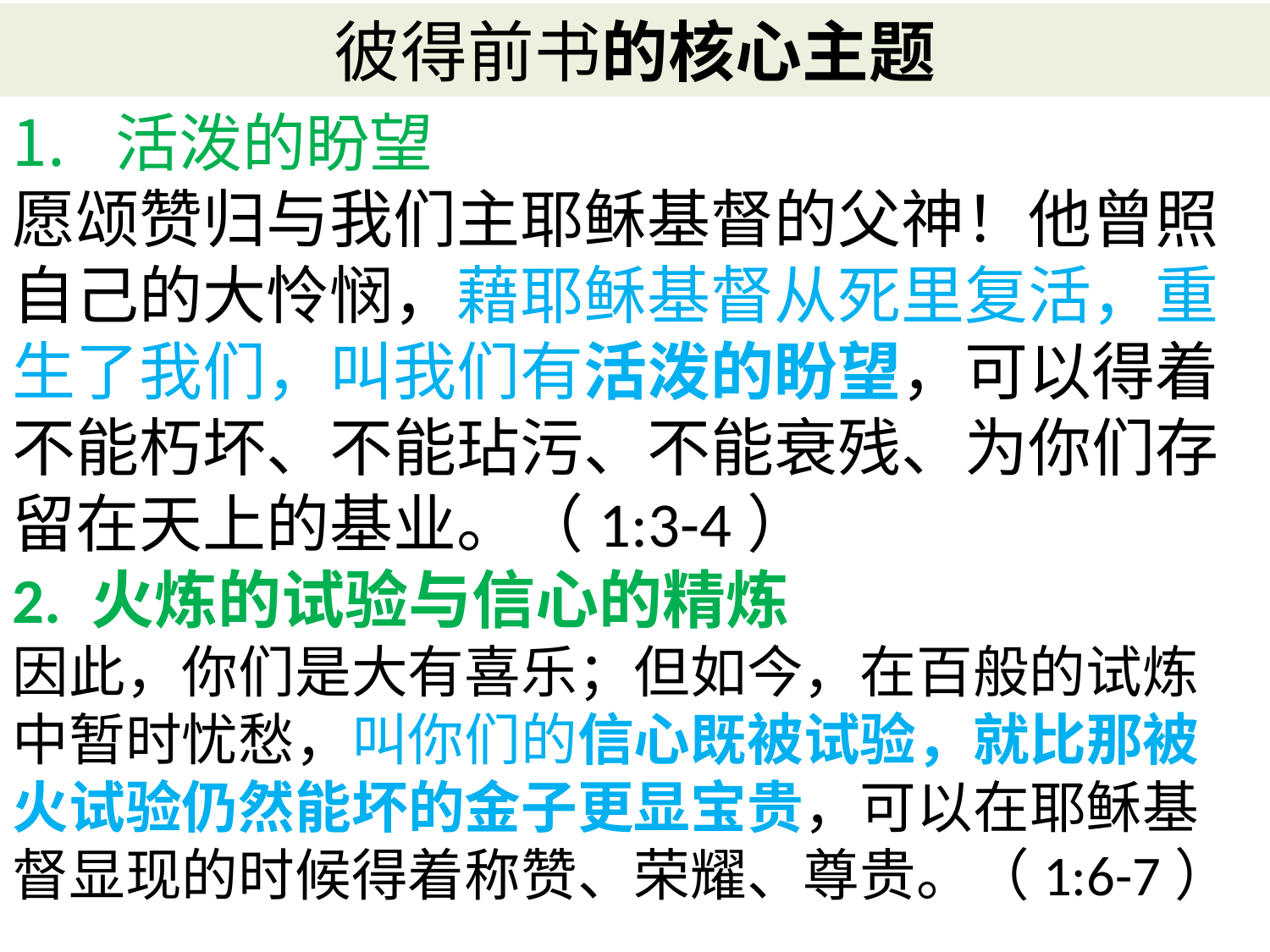

# 彼得前书的核心主题
活泼的盼望
愿颂赞归与我们主耶稣基督的父神！他曾照自己的大怜悯，藉耶稣基督从死里复活，重生了我们，叫我们有活泼的盼望，可以得着不能朽坏、不能玷污、不能衰残、为你们存留在天上的基业。（1:3-4）
2. 火炼的试验与信心的精炼
因此，你们是大有喜乐；但如今，在百般的试炼中暂时忧愁，叫你们的信心既被试验，就比那被火试验仍然能坏的金子更显宝贵，可以在耶稣基督显现的时候得着称赞、荣耀、尊贵。（1:6-7）